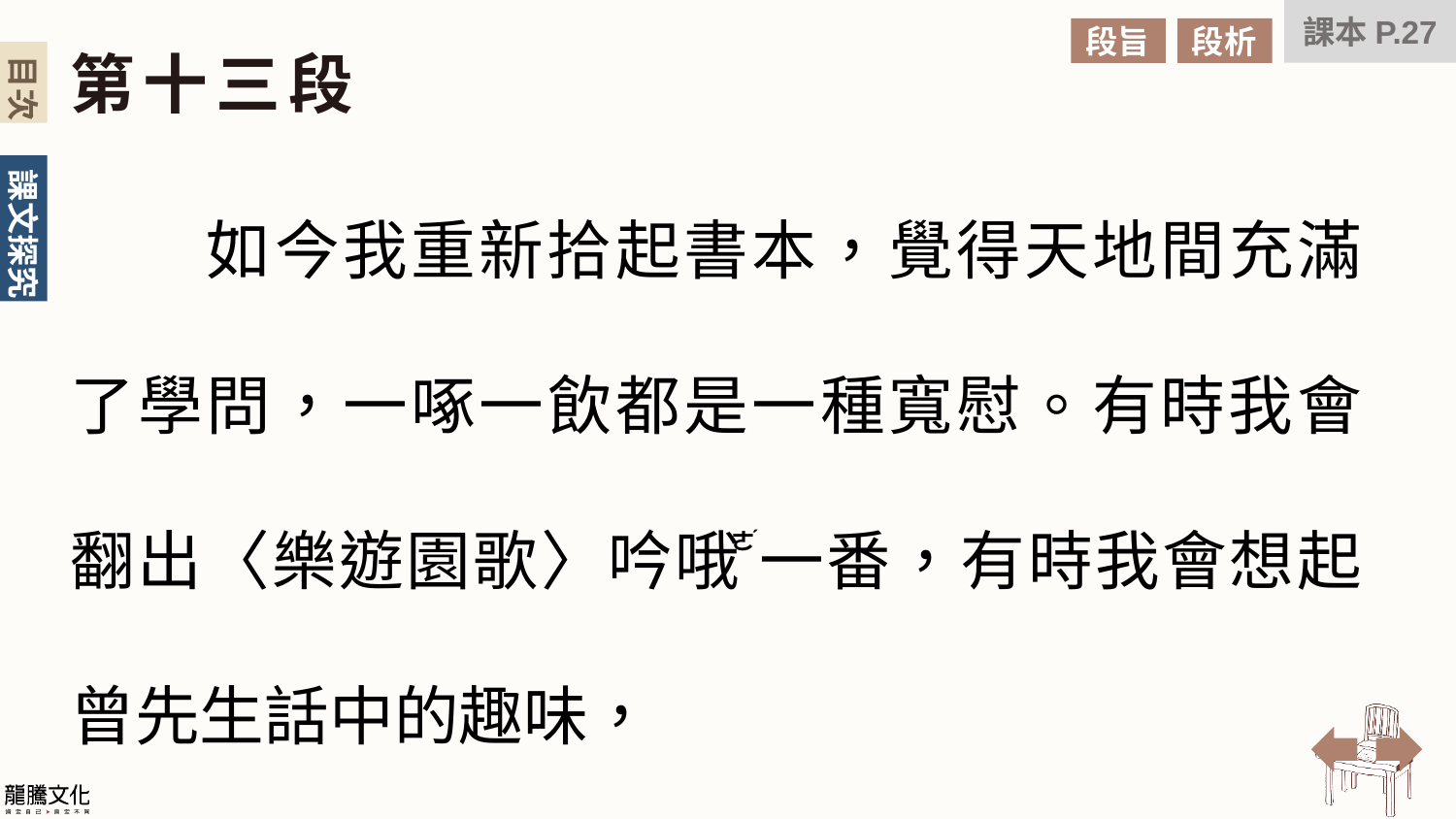

課本P.27
段旨
段析
第十三段
　　如今我重新拾起書本，覺得天地間充滿了學問，一啄一飲都是一種寬慰。有時我會翻出〈樂遊園歌〉吟哦 一番，有時我會想起曾先生話中的趣味，
ˊ
ㄜ